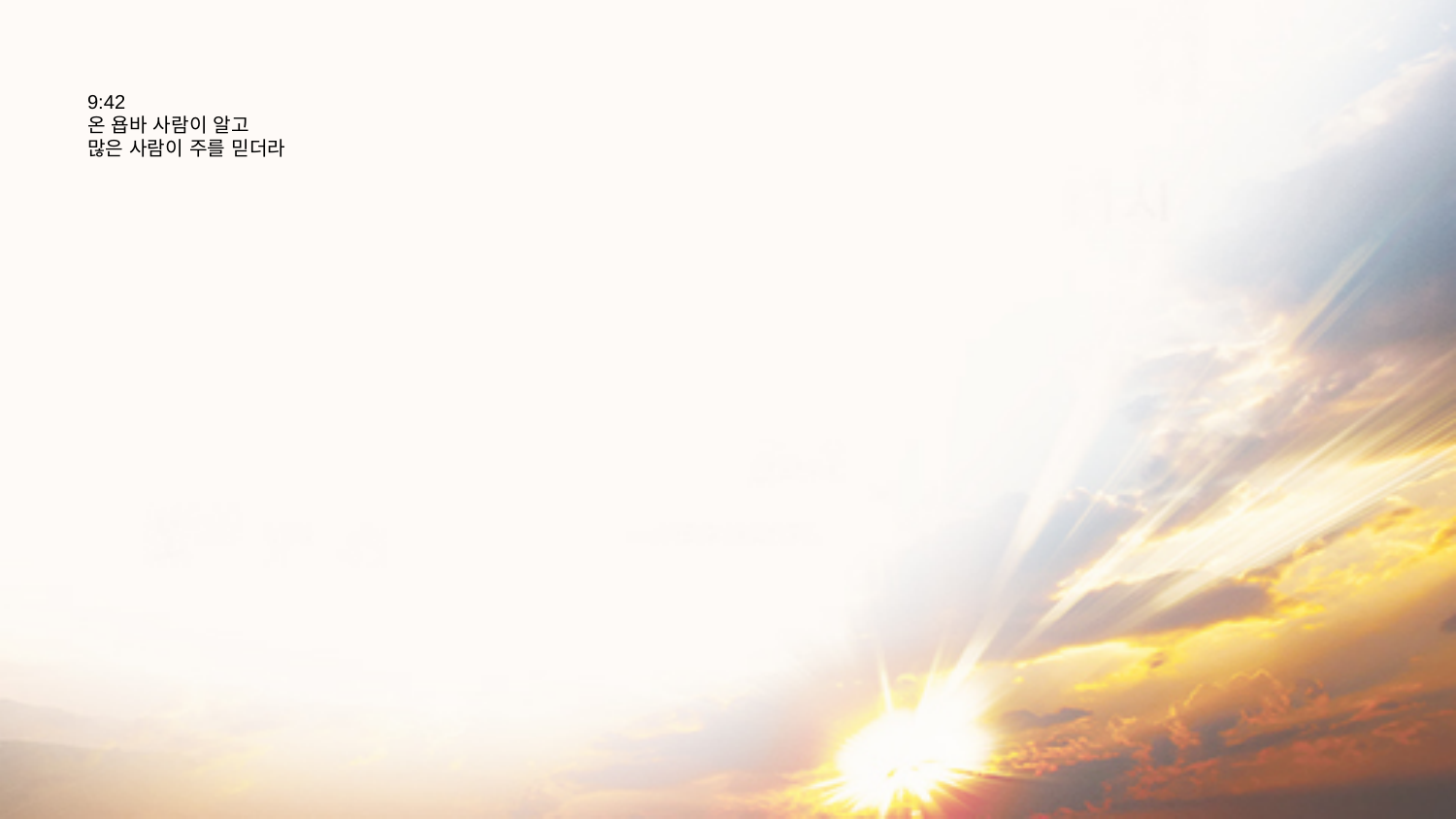

# 9:42 온 욥바 사람이 알고 많은 사람이 주를 믿더라